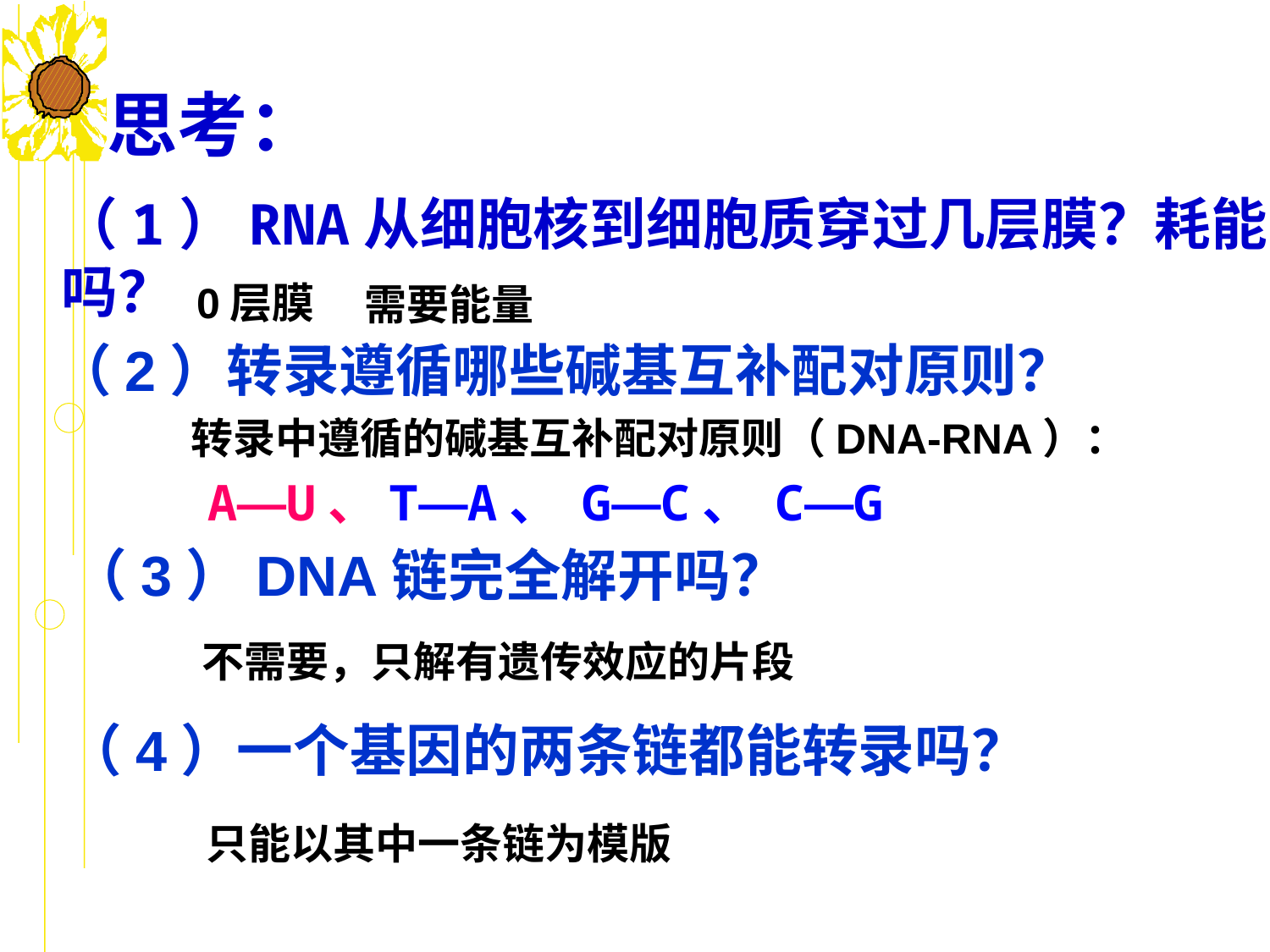

思考：
（1）RNA从细胞核到细胞质穿过几层膜？耗能吗？
0层膜
需要能量
（2）转录遵循哪些碱基互补配对原则？
转录中遵循的碱基互补配对原则（DNA-RNA）：
A—U、T—A、 G—C、 C—G
（3）DNA链完全解开吗？
不需要，只解有遗传效应的片段
（4）一个基因的两条链都能转录吗？
只能以其中一条链为模版